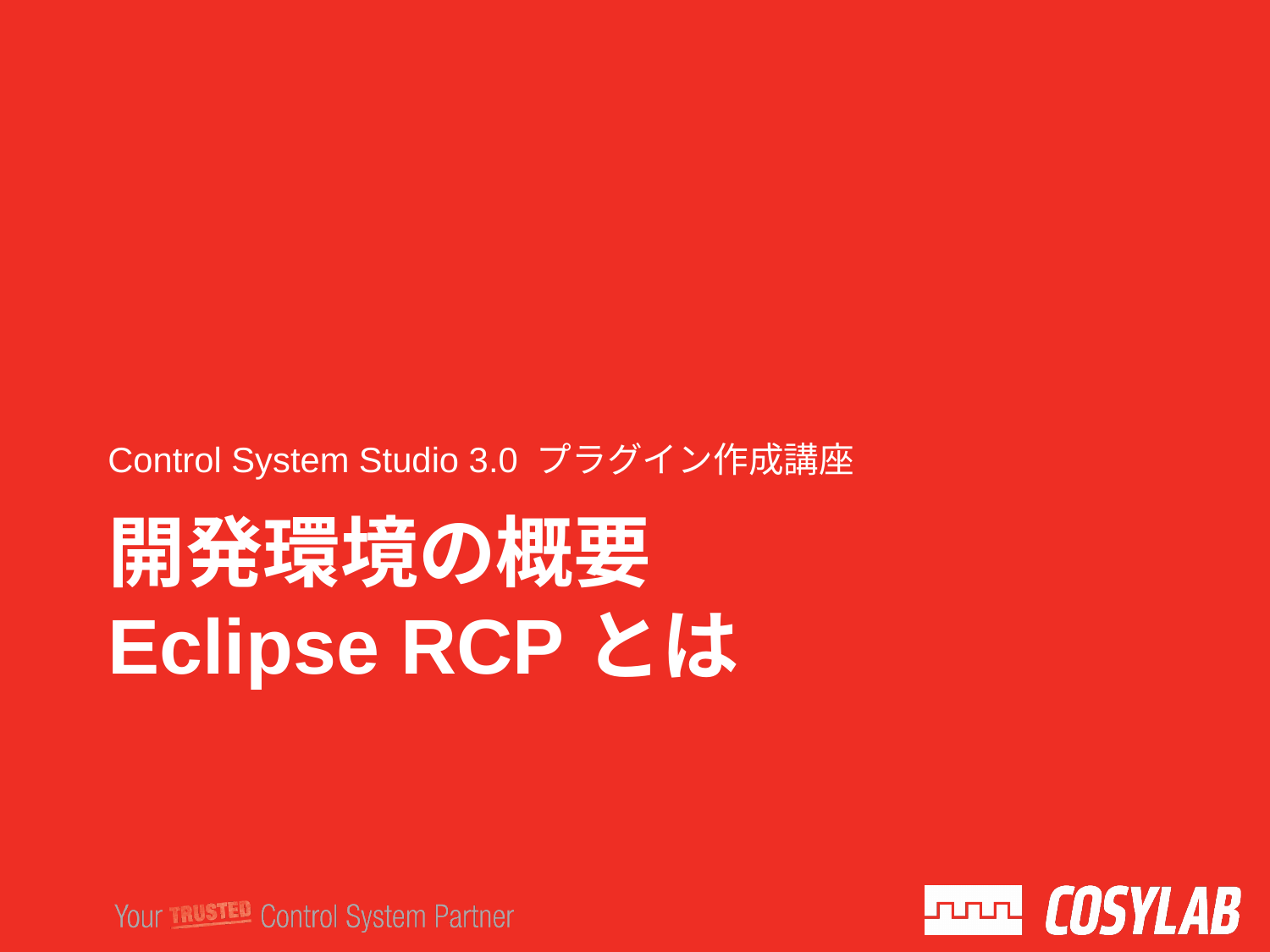

Control System Studio 3.0 プラグイン作成講座
# 開発環境の概要 Eclipse RCPとは